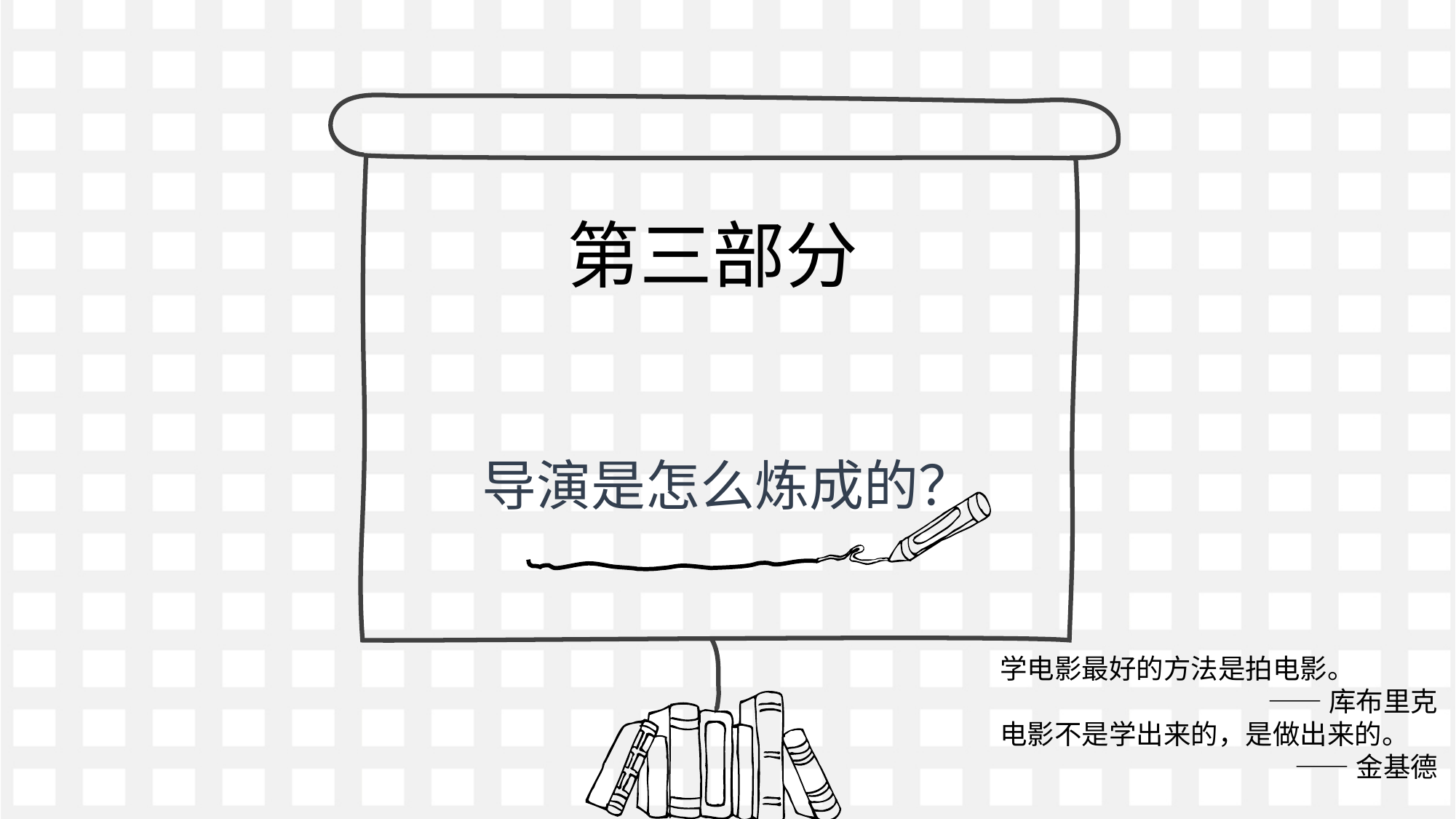

第三部分
导演是怎么炼成的？

学电影最好的方法是拍电影。
	——库布里克
电影不是学出来的，是做出来的。
	——金基德